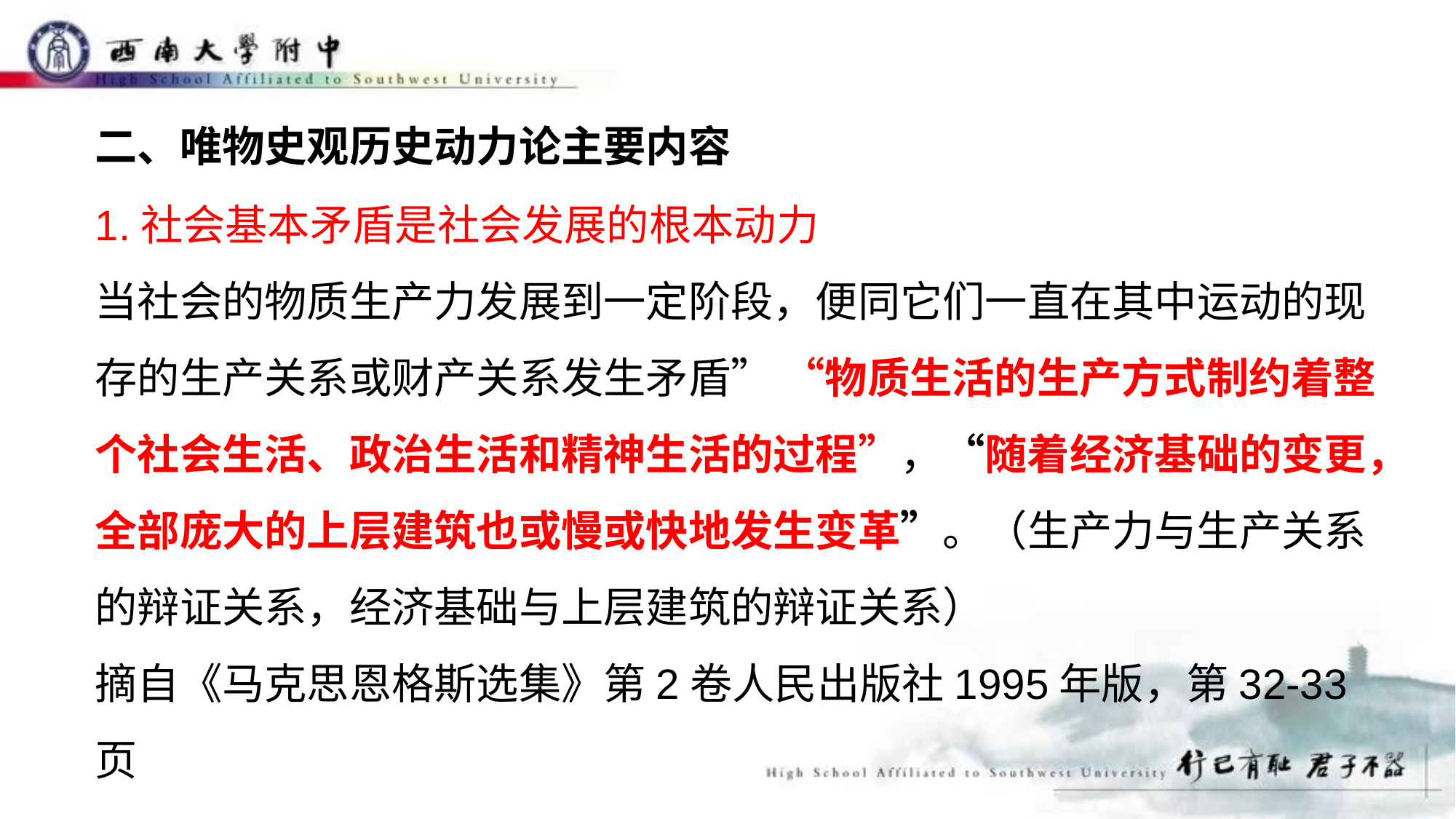

二、唯物史观历史动力论主要内容
1.社会基本矛盾是社会发展的根本动力
当社会的物质生产力发展到一定阶段，便同它们一直在其中运动的现存的生产关系或财产关系发生矛盾” “物质生活的生产方式制约着整个社会生活、政治生活和精神生活的过程”，“随着经济基础的变更，全部庞大的上层建筑也或慢或快地发生变革”。（生产力与生产关系的辩证关系，经济基础与上层建筑的辩证关系）
摘自《马克思恩格斯选集》第2卷人民出版社1995年版，第32-33页